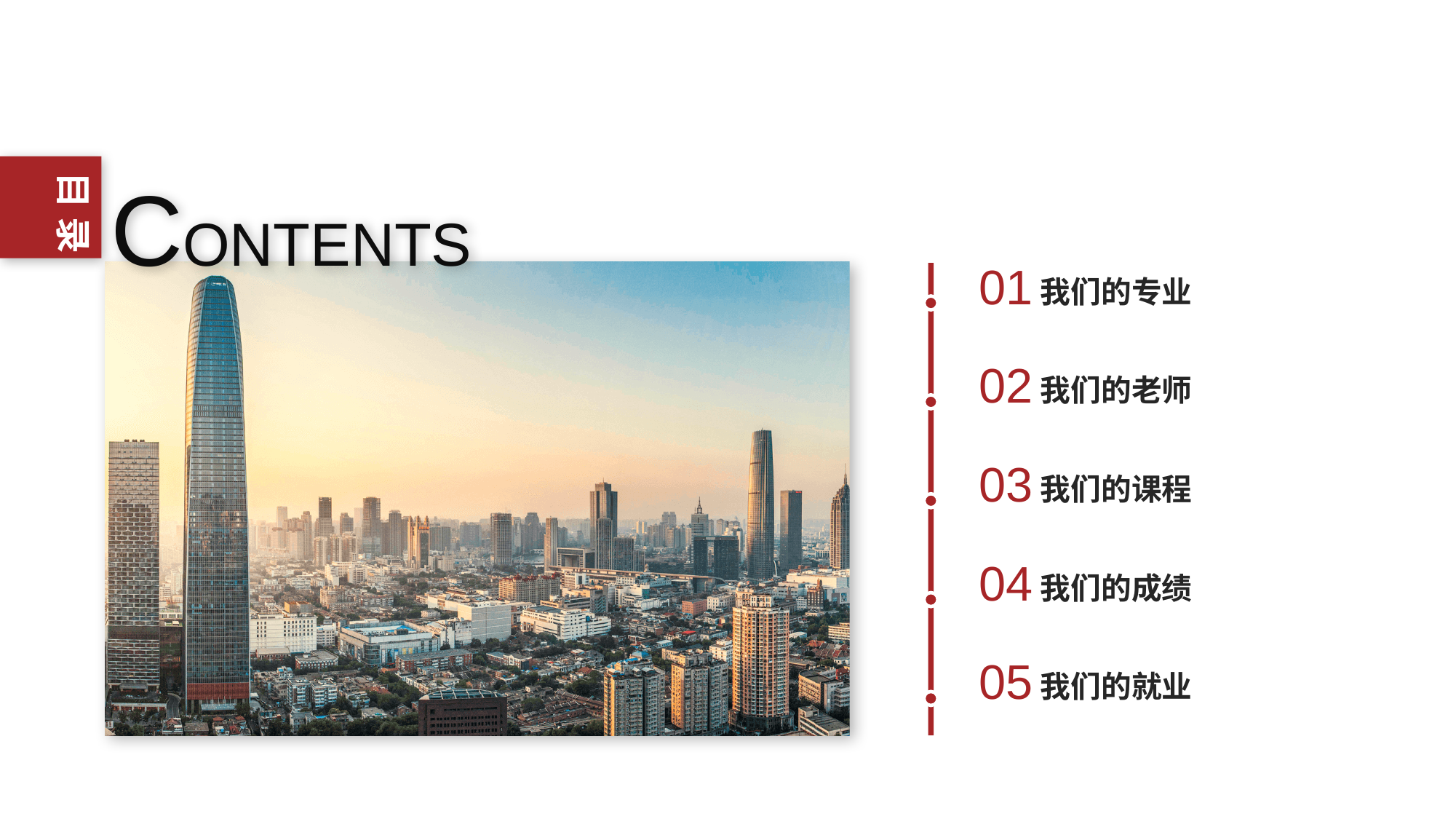

目录
CONTENTS
01
我们的专业

02
我们的老师

03
我们的课程

04
我们的成绩

05
我们的就业